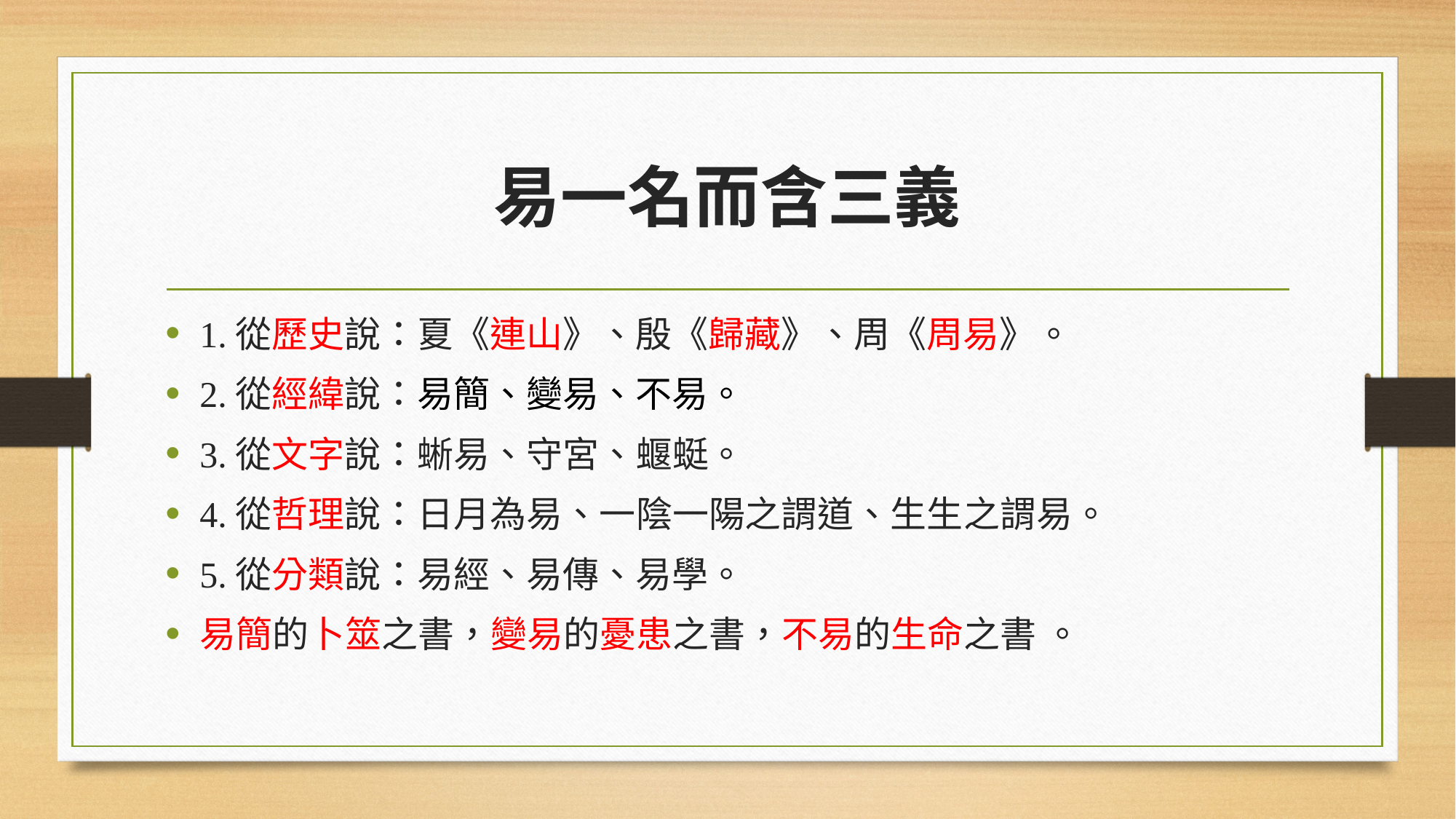

# 易一名而含三義
1.從歷史說：夏《連山》、殷《歸藏》、周《周易》。
2.從經緯說：易簡、變易、不易。
3.從文字說：蜥易、守宮、蝘蜓。
4.從哲理說：日月為易、一陰一陽之謂道、生生之謂易。
5.從分類說：易經、易傳、易學。
易簡的卜筮之書，變易的憂患之書，不易的生命之書 。